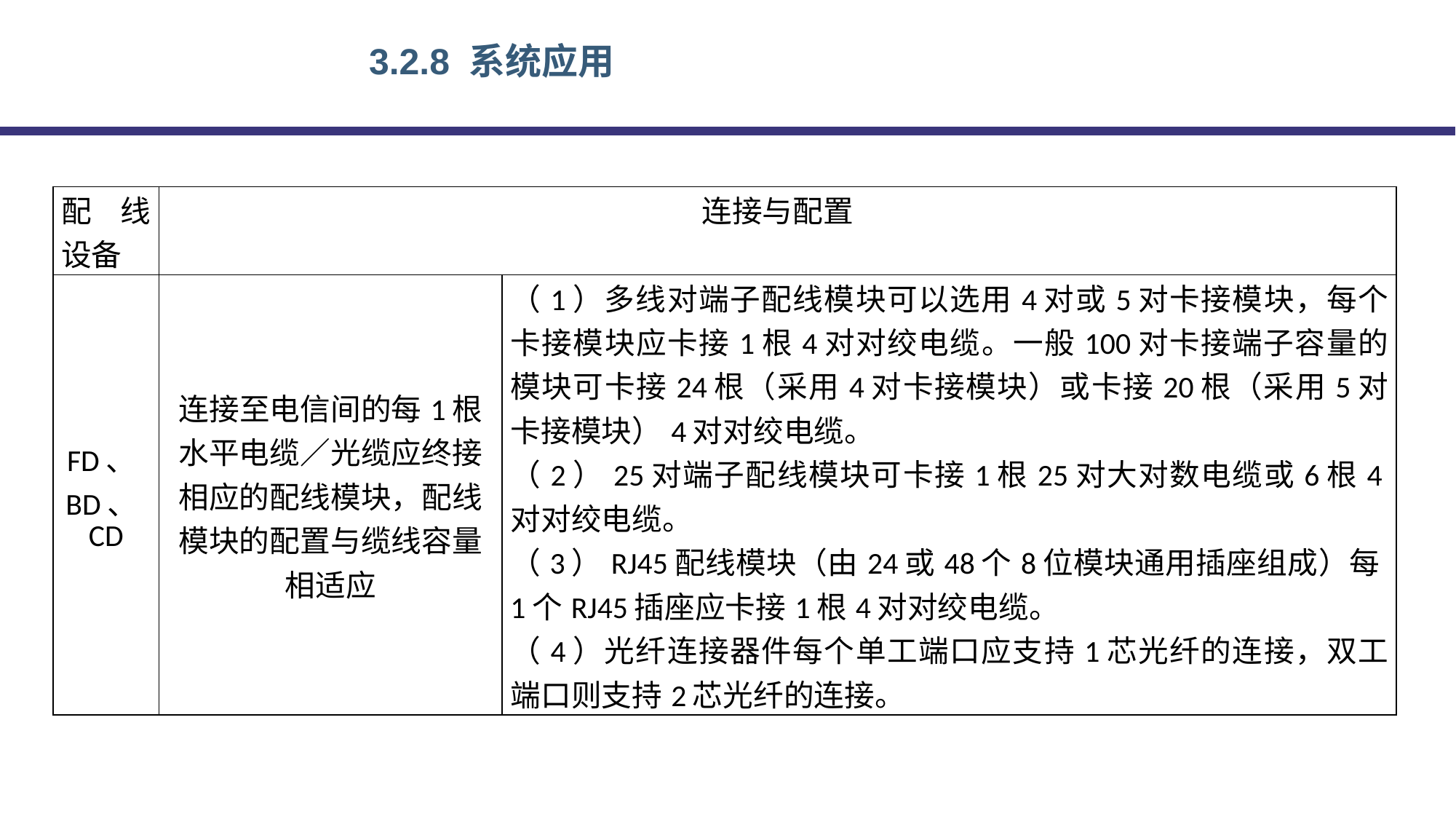

# 3.2.8 系统应用
| 配线设备 | 连接与配置 |  |
| --- | --- | --- |
| FD、BD、CD | 连接至电信间的每1根水平电缆／光缆应终接相应的配线模块，配线模块的配置与缆线容量相适应 | （1）多线对端子配线模块可以选用4对或5对卡接模块，每个卡接模块应卡接1根4对对绞电缆。一般100对卡接端子容量的模块可卡接24根（采用4对卡接模块）或卡接20根（采用5对卡接模块）4对对绞电缆。 （2）25对端子配线模块可卡接1根25对大对数电缆或6根4对对绞电缆。 （3）RJ45配线模块（由24或48个8位模块通用插座组成）每1个RJ45插座应卡接1根4对对绞电缆。 （4）光纤连接器件每个单工端口应支持1芯光纤的连接，双工端口则支持2芯光纤的连接。 |